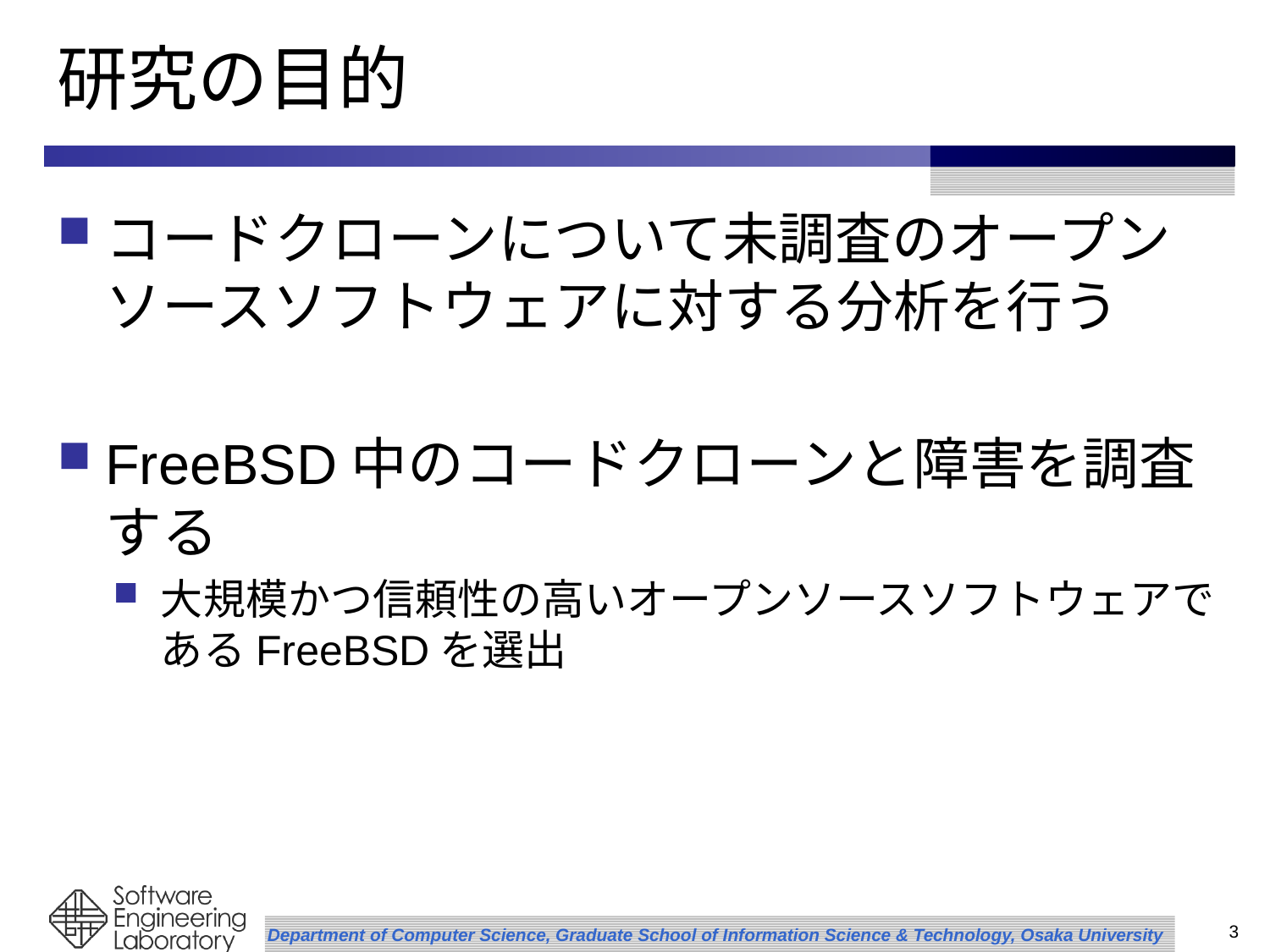

# 研究の目的
コードクローンについて未調査のオープンソースソフトウェアに対する分析を行う

FreeBSD中のコードクローンと障害を調査する
大規模かつ信頼性の高いオープンソースソフトウェアであるFreeBSDを選出
3